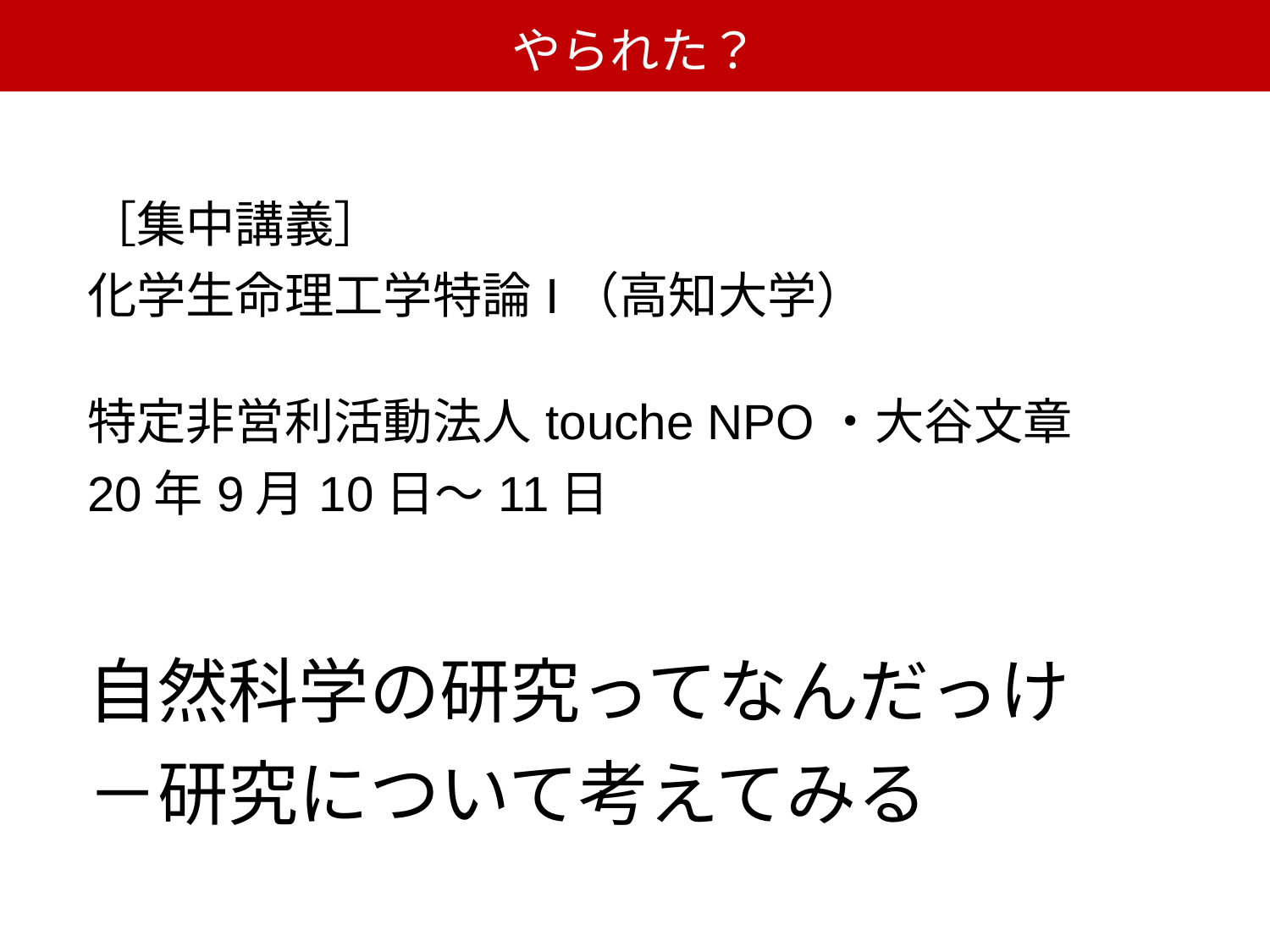

やられた？

［集中講義］
化学生命理工学特論I（高知大学）

特定非営利活動法人touche NPO・大谷文章
20年9月10日～11日

自然科学の研究ってなんだっけ　－研究について考えてみる